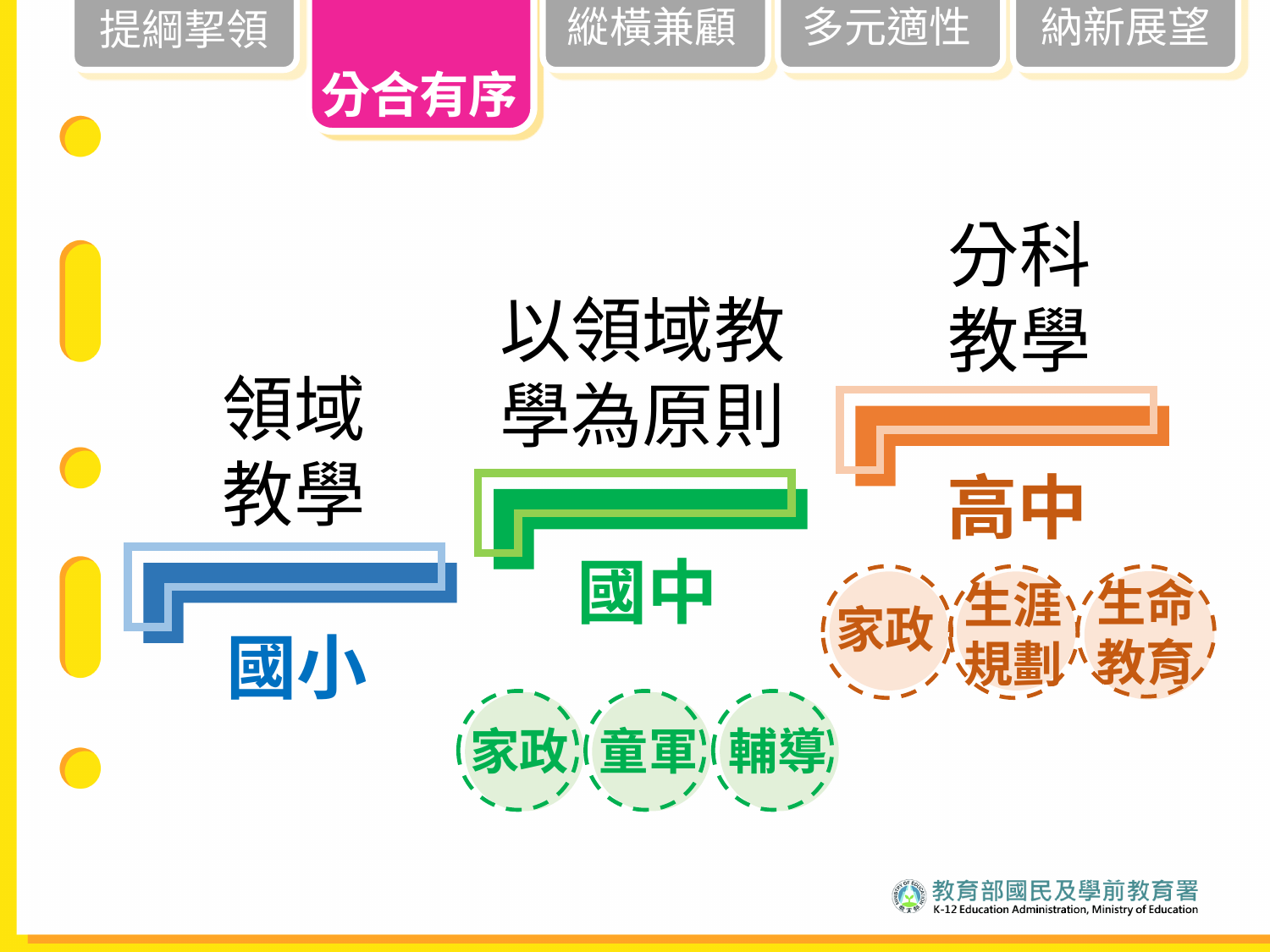

納新展望
縱橫兼顧
多元適性
提綱挈領
分合有序
分科
教學
以領域教
學為原則
領域
教學

高中

國中

生命
教育

生涯
規劃
家政
國小

家政
童軍
輔導